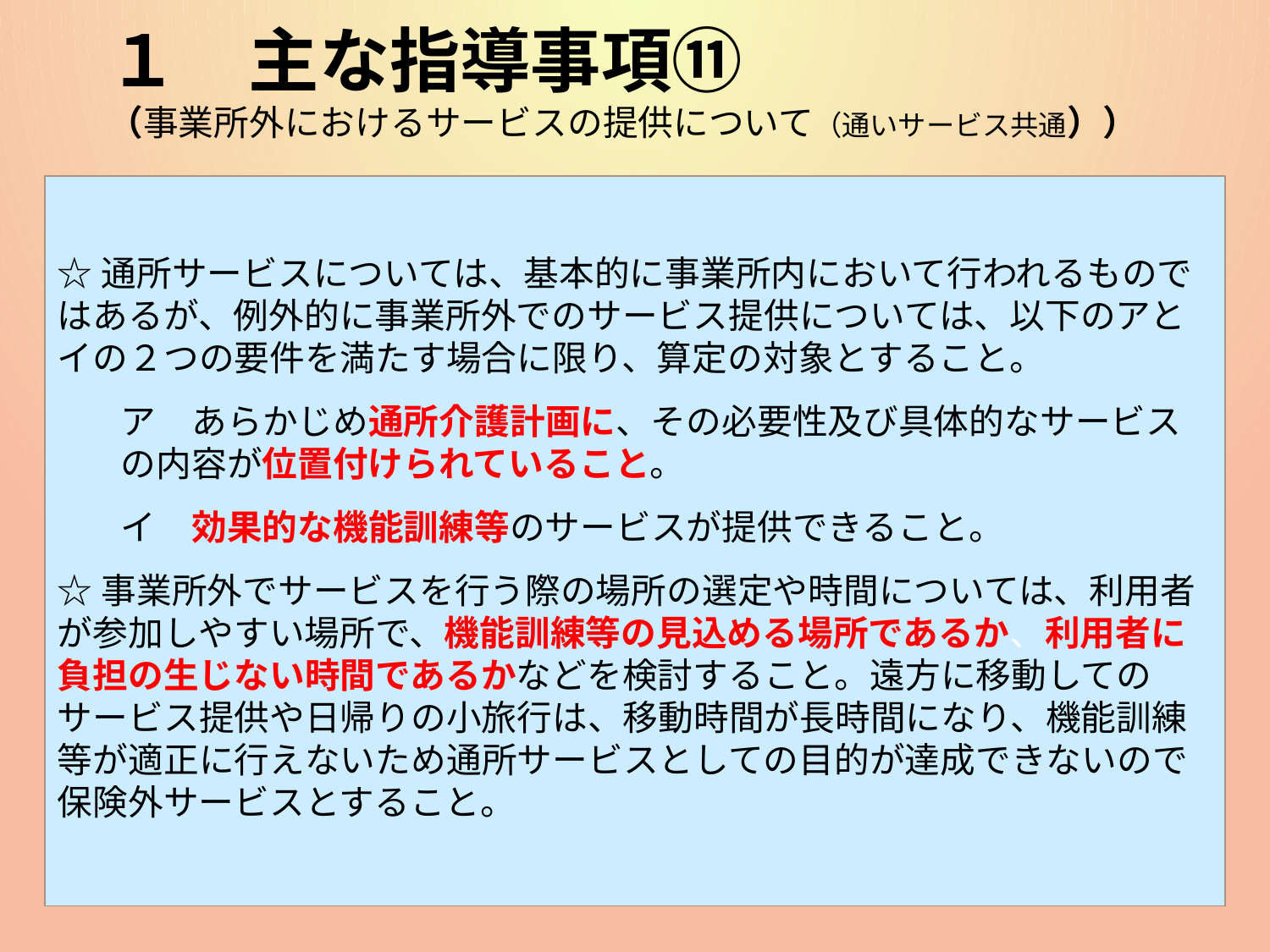

# １　主な指導事項⑪ （事業所外におけるサービスの提供について（通いサービス共通））

☆通所サービスについては、基本的に事業所内において行われるものではあるが、例外的に事業所外でのサービス提供については、以下のアとイの２つの要件を満たす場合に限り、算定の対象とすること。
ア　あらかじめ通所介護計画に、その必要性及び具体的なサービスの内容が位置付けられていること。
イ　効果的な機能訓練等のサービスが提供できること。
☆事業所外でサービスを行う際の場所の選定や時間については、利用者が参加しやすい場所で、機能訓練等の見込める場所であるか、利用者に負担の生じない時間であるかなどを検討すること。遠方に移動してのサービス提供や日帰りの小旅行は、移動時間が長時間になり、機能訓練等が適正に行えないため通所サービスとしての目的が達成できないので保険外サービスとすること。